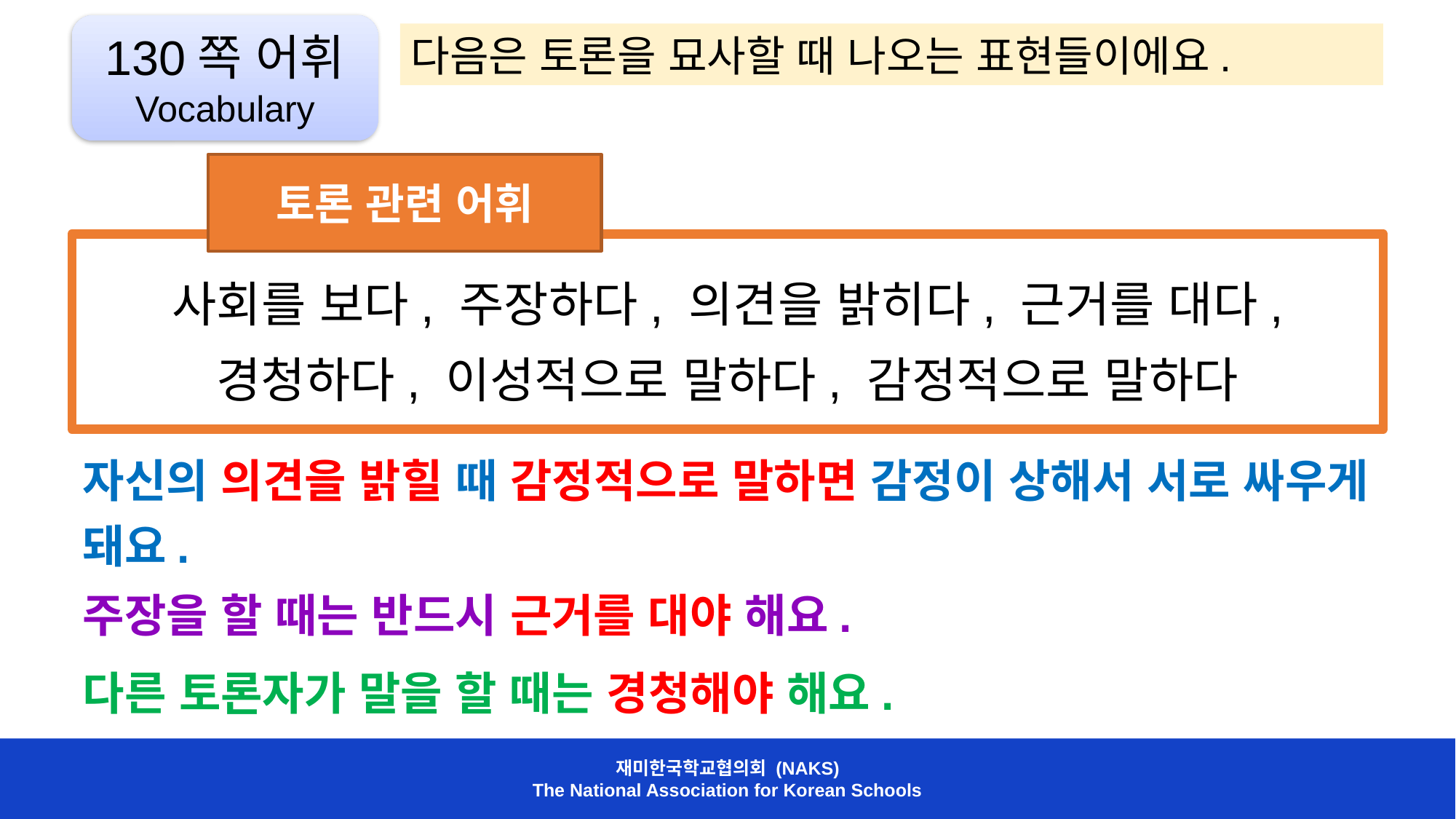

130쪽 어휘 Vocabulary
다음은 토론을 묘사할 때 나오는 표현들이에요.
토론 관련 어휘
사회를 보다, 주장하다, 의견을 밝히다, 근거를 대다, 경청하다, 이성적으로 말하다, 감정적으로 말하다
자신의 의견을 밝힐 때 감정적으로 말하면 감정이 상해서 서로 싸우게 돼요.
주장을 할 때는 반드시 근거를 대야 해요.
다른 토론자가 말을 할 때는 경청해야 해요.
재미한국학교협의회 (NAKS)
The National Association for Korean Schools